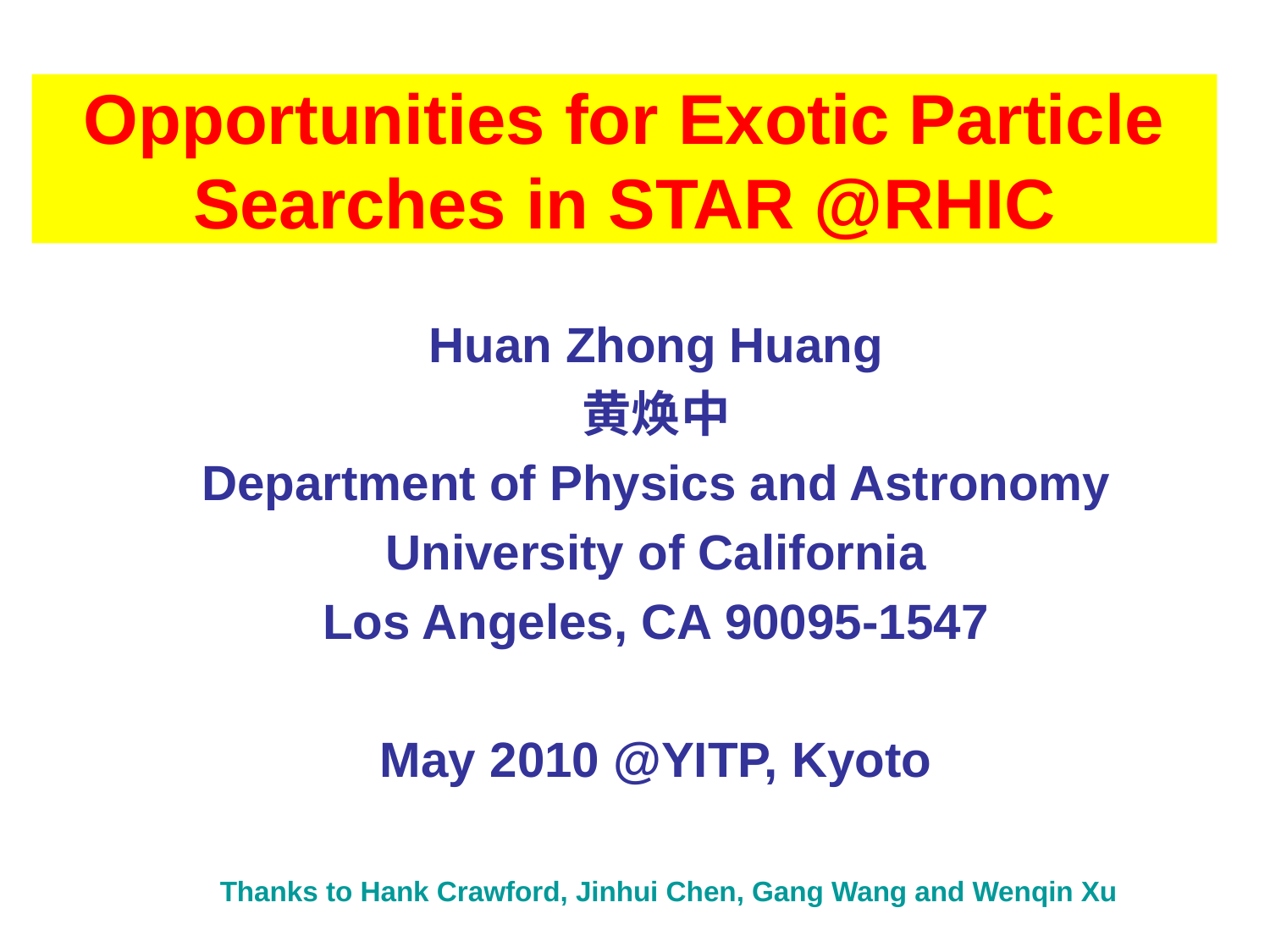

# Opportunities for Exotic Particle Searches in STAR @RHIC
Huan Zhong Huang
黄焕中
Department of Physics and Astronomy
University of California
Los Angeles, CA 90095-1547

May 2010 @YITP, Kyoto
Thanks to Hank Crawford, Jinhui Chen, Gang Wang and Wenqin Xu